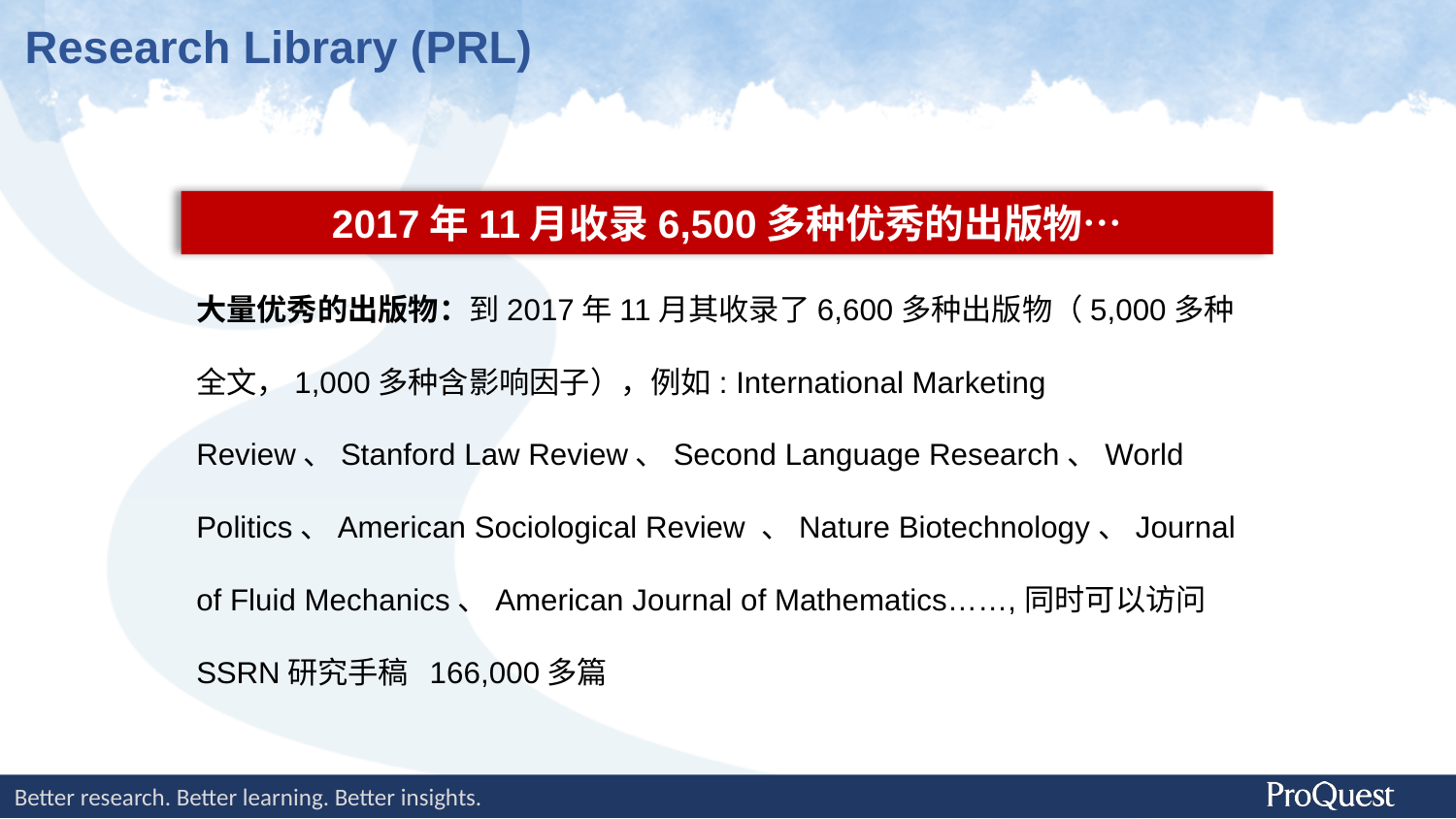

Research Library (PRL)

2017年11月收录6,500多种优秀的出版物…
大量优秀的出版物：到2017年11月其收录了6,600多种出版物（5,000多种全文，1,000多种含影响因子），例如: International Marketing Review、Stanford Law Review、Second Language Research、World Politics、American Sociological Review 、Nature Biotechnology、Journal of Fluid Mechanics、American Journal of Mathematics……,同时可以访问 SSRN研究手稿  166,000多篇